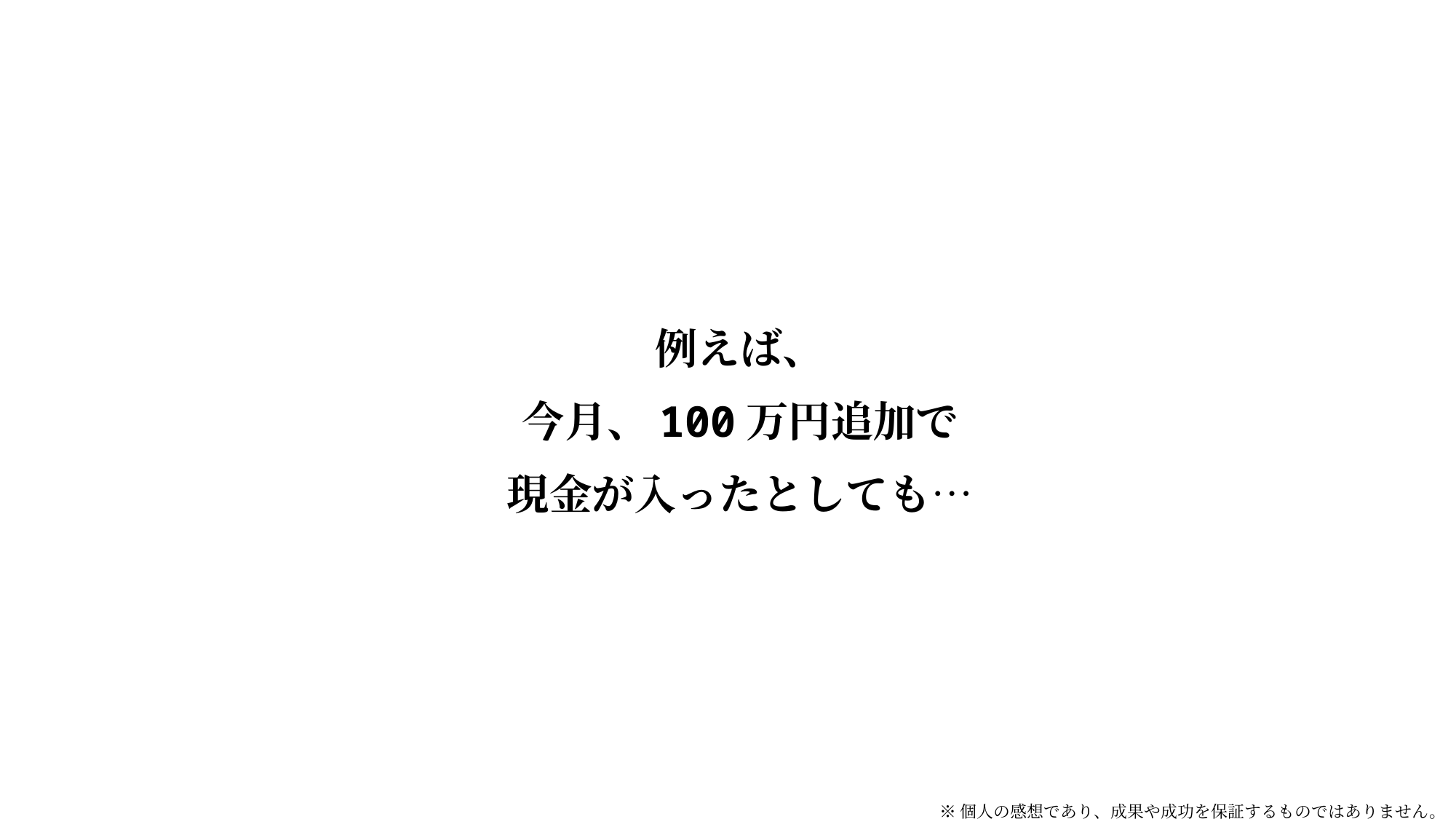

例えば、
今月、100万円追加で
現金が入ったとしても…
※個人の感想であり、成果や成功を保証するものではありません。